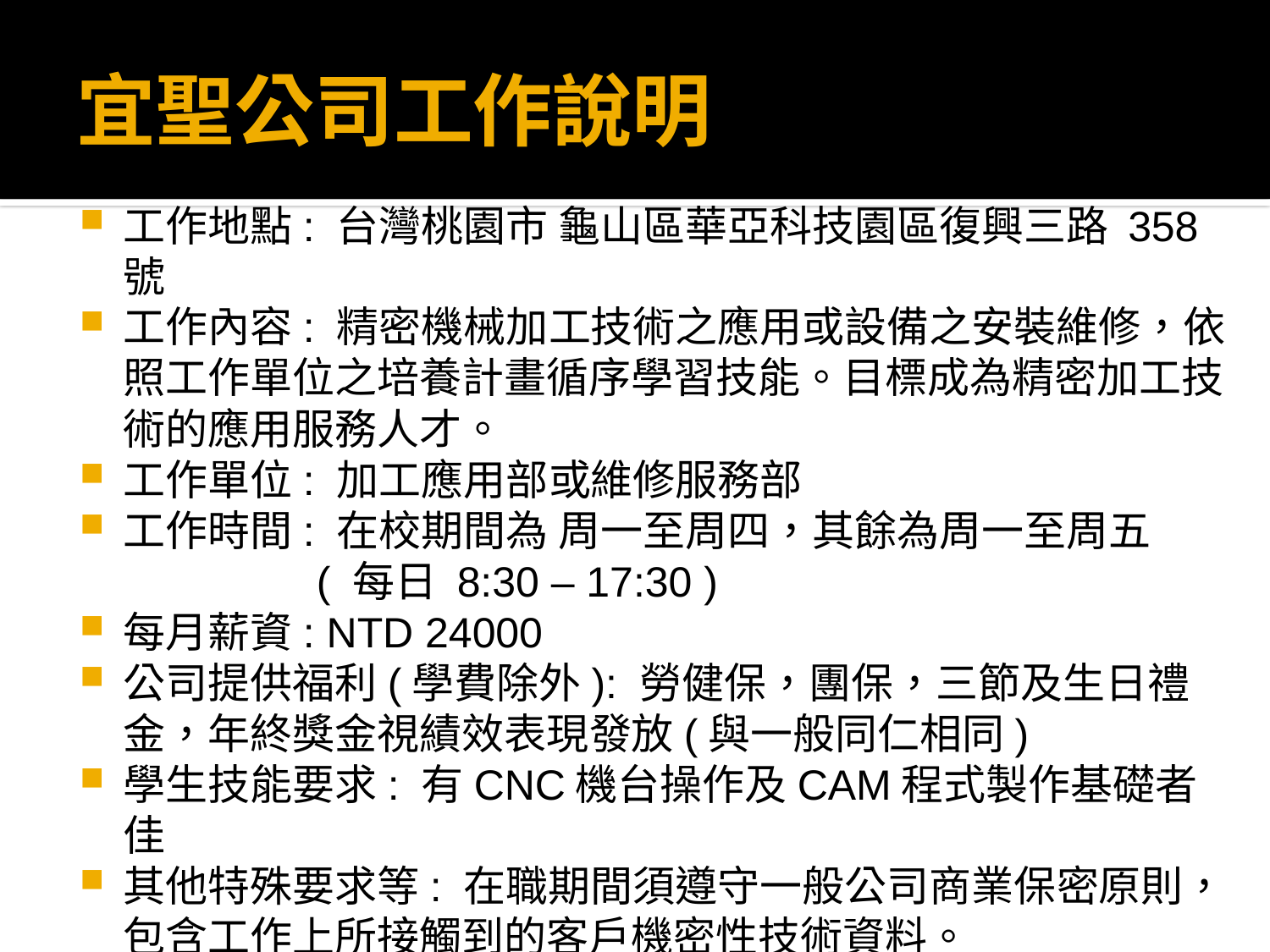

# 宜聖公司工作說明
工作地點: 台灣桃園市 龜山區華亞科技園區復興三路 358號
工作內容: 精密機械加工技術之應用或設備之安裝維修，依照工作單位之培養計畫循序學習技能。目標成為精密加工技術的應用服務人才。
工作單位: 加工應用部或維修服務部
工作時間: 在校期間為 周一至周四，其餘為周一至周五
		( 每日 8:30 – 17:30 )
每月薪資: NTD 24000
公司提供福利(學費除外): 勞健保，團保，三節及生日禮金，年終獎金視績效表現發放(與一般同仁相同)
學生技能要求: 有CNC機台操作及CAM程式製作基礎者佳
其他特殊要求等: 在職期間須遵守一般公司商業保密原則，包含工作上所接觸到的客戶機密性技術資料。